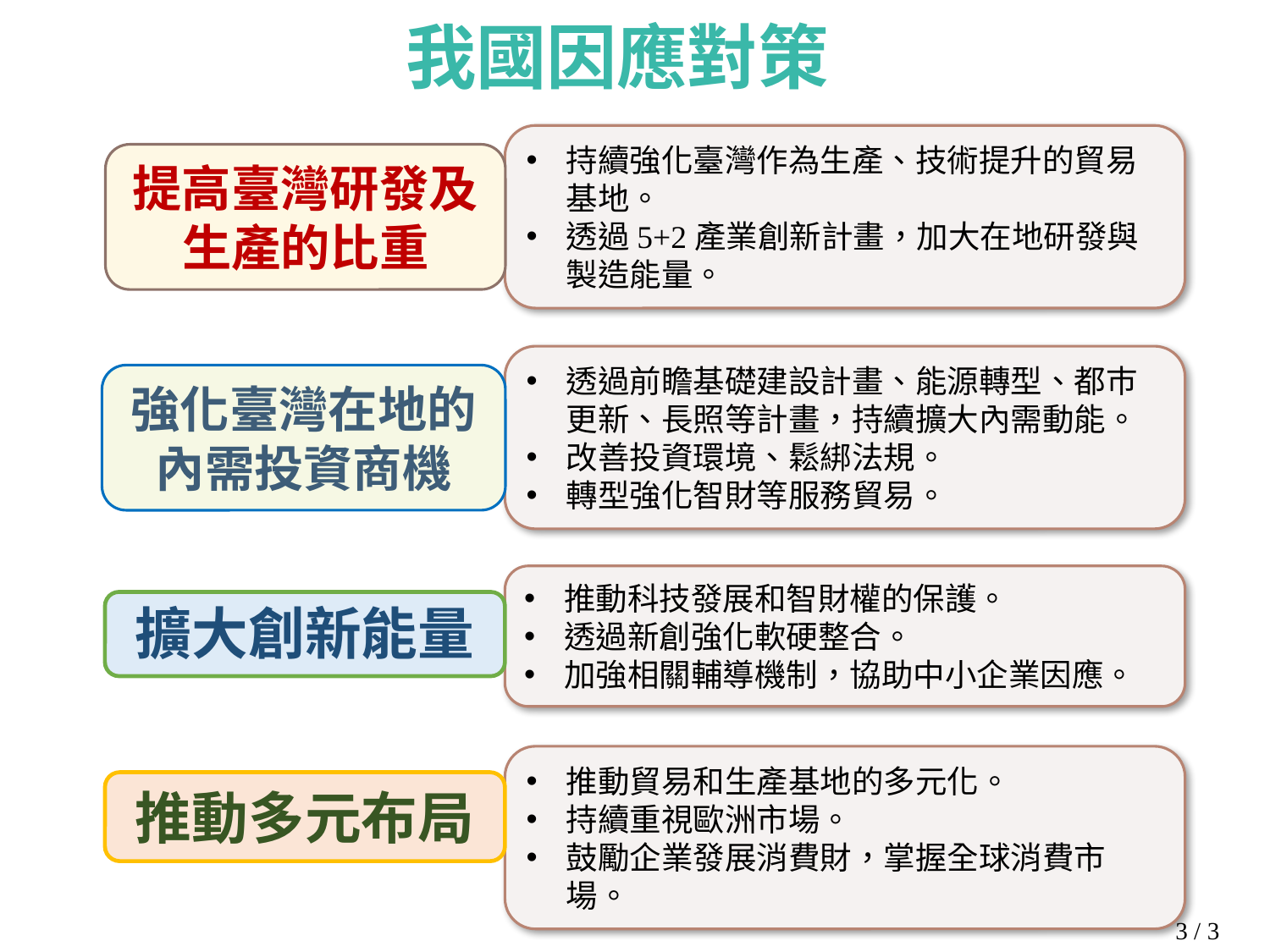

我國因應對策
持續強化臺灣作為生產、技術提升的貿易基地。
透過5+2產業創新計畫，加大在地研發與製造能量。
提高臺灣研發及生產的比重
透過前瞻基礎建設計畫、能源轉型、都巿更新、長照等計畫，持續擴大內需動能。
改善投資環境、鬆綁法規。
轉型強化智財等服務貿易。
強化臺灣在地的內需投資商機
推動科技發展和智財權的保護。
透過新創強化軟硬整合。
加強相關輔導機制，協助中小企業因應。
擴大創新能量
推動貿易和生產基地的多元化。
持續重視歐洲市場。
鼓勵企業發展消費財，掌握全球消費市場。
推動多元布局